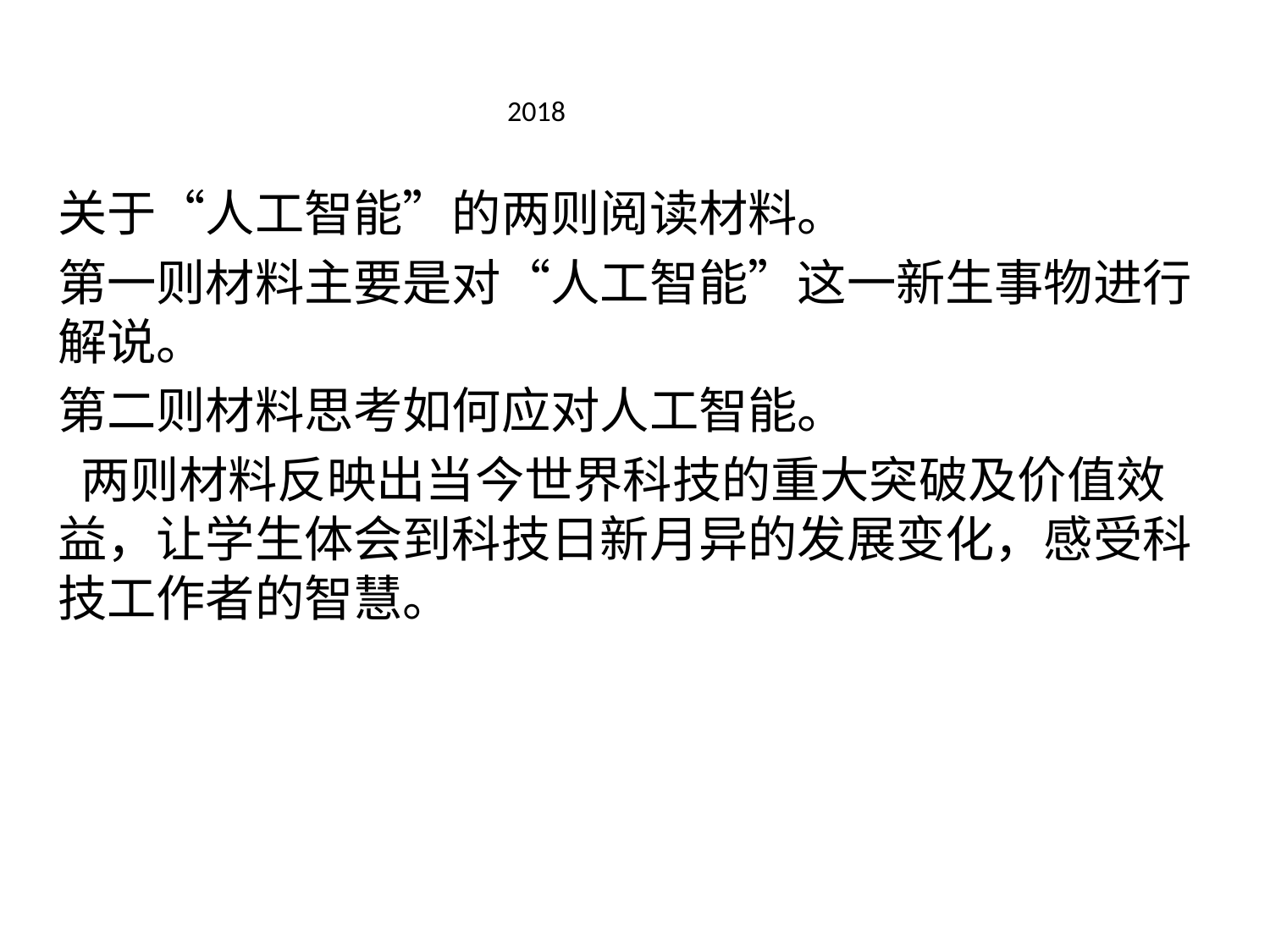

# 2018
关于“人工智能”的两则阅读材料。
第一则材料主要是对“人工智能”这一新生事物进行解说。
第二则材料思考如何应对人工智能。
 两则材料反映出当今世界科技的重大突破及价值效益，让学生体会到科技日新月异的发展变化，感受科技工作者的智慧。